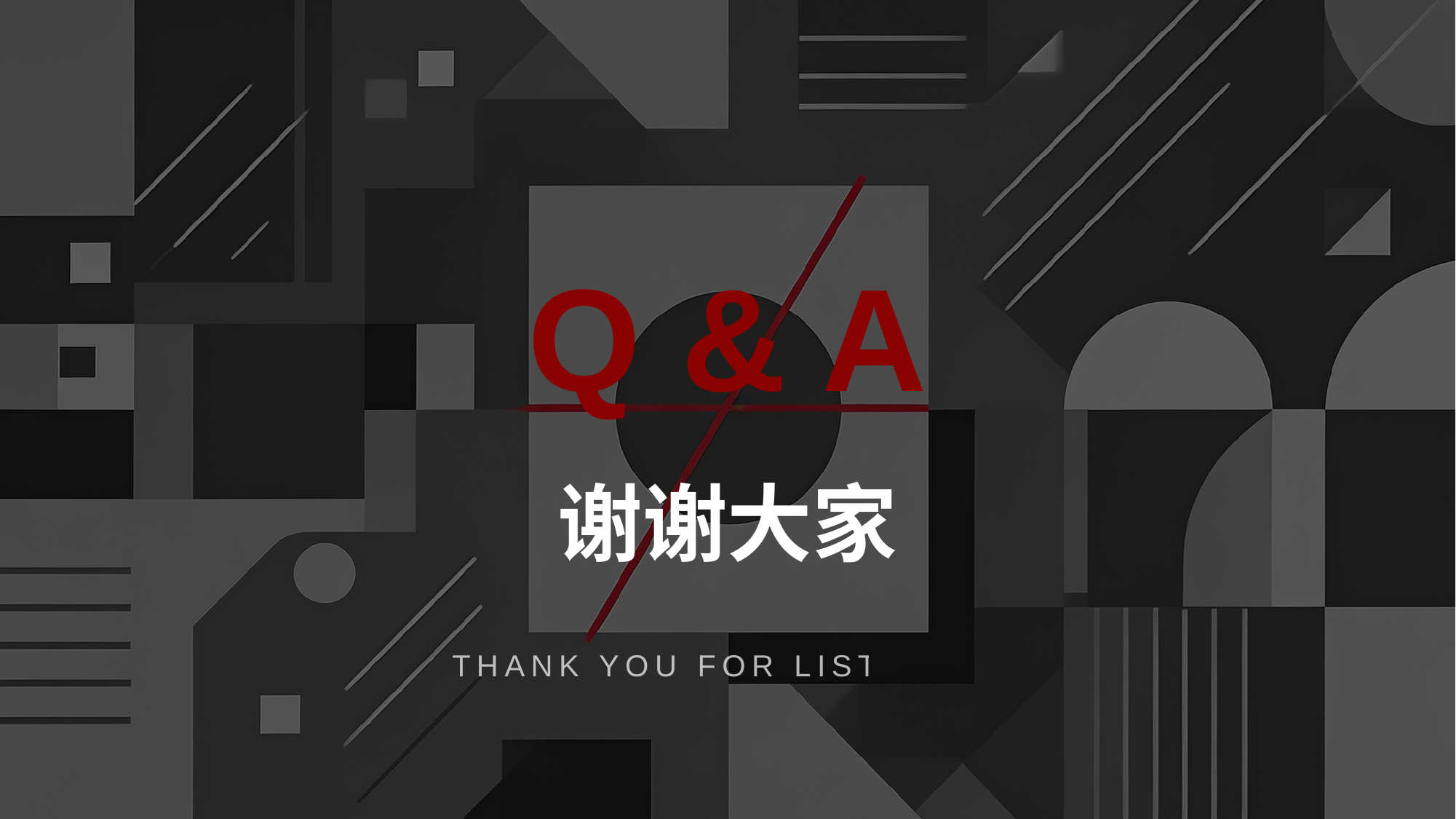

Q & A
谢谢大家
THANK YOU FOR LISTENING